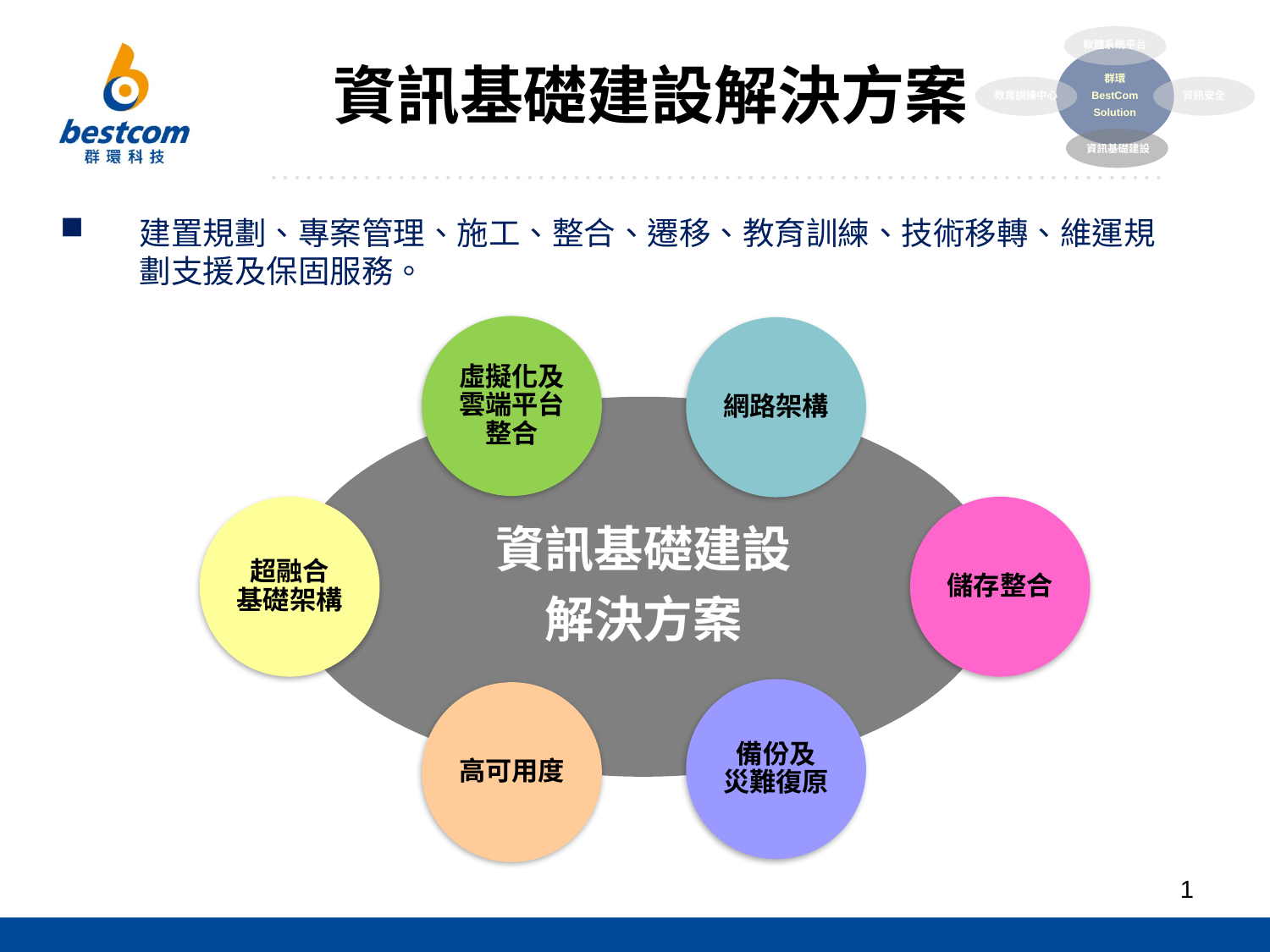

軟體系統平台

群環
BestCom
Solution

資訊安全
教育訓練中心

資訊基礎建設
# 資訊基礎建設解決方案
建置規劃、專案管理、施工、整合、遷移、教育訓練、技術移轉、維運規劃支援及保固服務。

虛擬化及
雲端平台
整合

網路架構

資訊基礎建設
解決方案

超融合
基礎架構

儲存整合

備份及
災難復原

高可用度
1